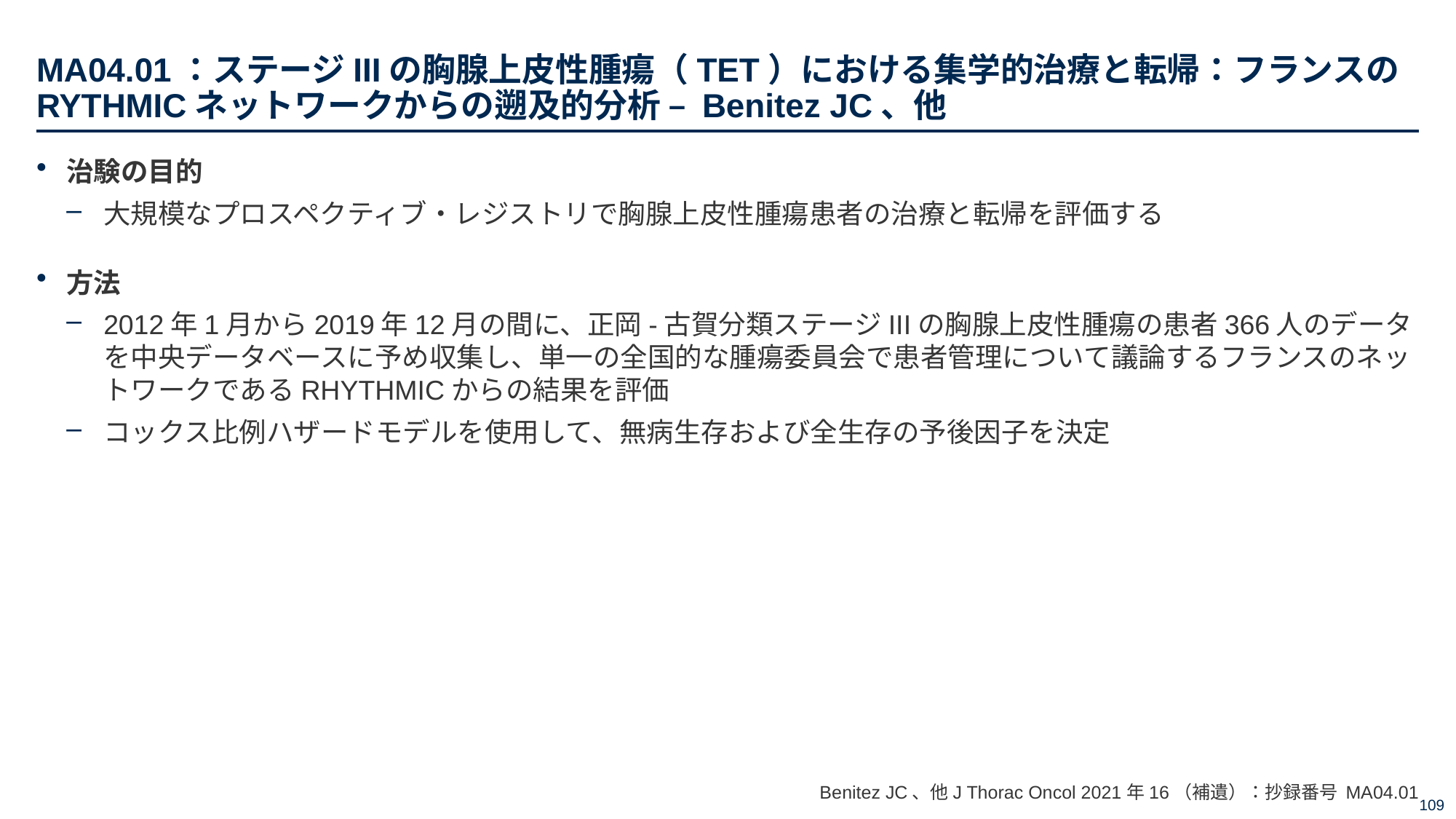

# MA04.01：ステージIIIの胸腺上皮性腫瘍（TET）における集学的治療と転帰：フランスのRYTHMICネットワークからの遡及的分析 – Benitez JC、他
治験の目的
大規模なプロスペクティブ・レジストリで胸腺上皮性腫瘍患者の治療と転帰を評価する
方法
2012年1月から2019年12月の間に、正岡-古賀分類ステージIIIの胸腺上皮性腫瘍の患者366人のデータを中央データベースに予め収集し、単一の全国的な腫瘍委員会で患者管理について議論するフランスのネットワークであるRHYTHMICからの結果を評価
コックス比例ハザードモデルを使用して、無病生存および全生存の予後因子を決定
Benitez JC、他J Thorac Oncol 2021年16（補遺）：抄録番号 MA04.01